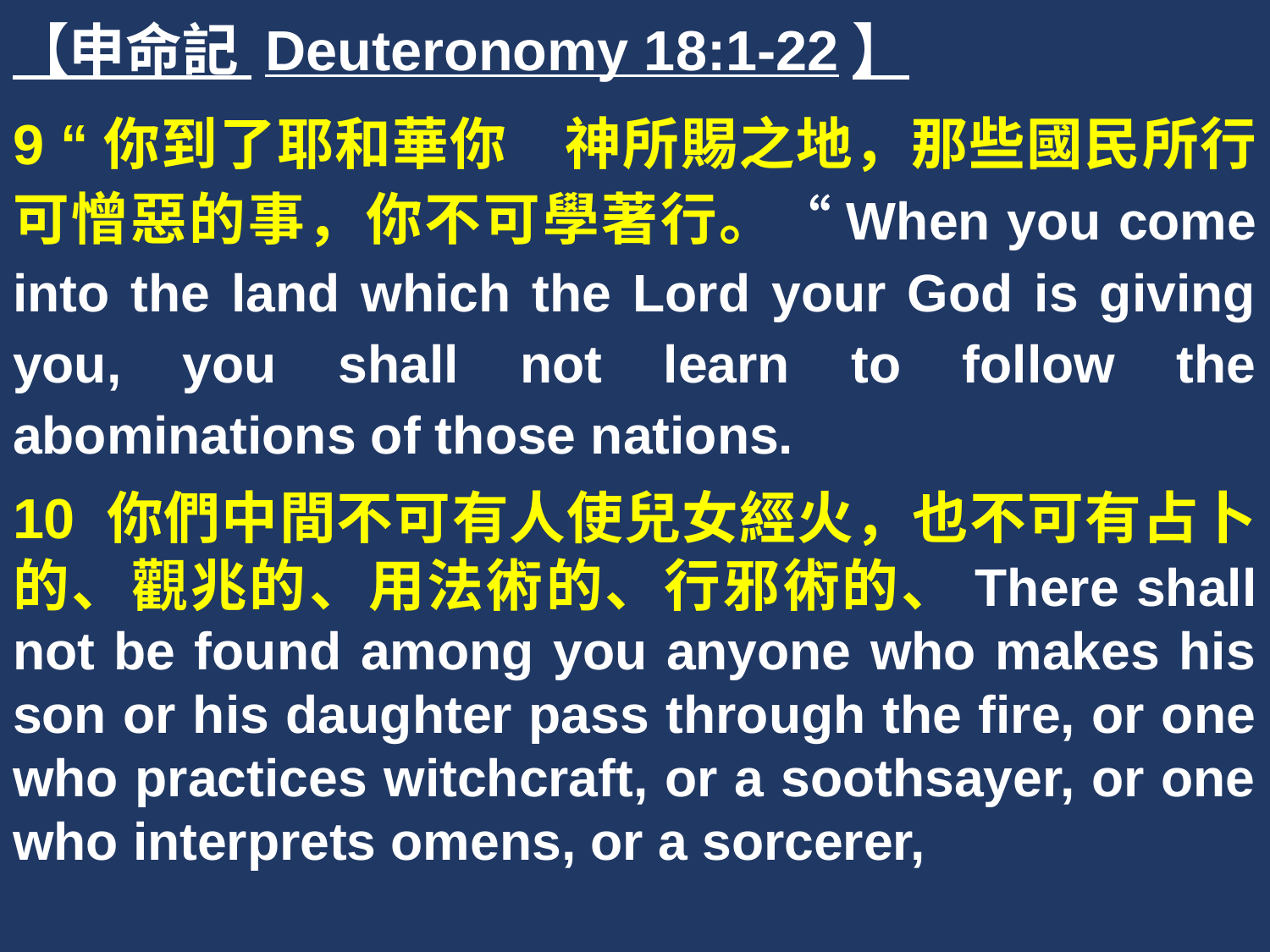

【申命記 Deuteronomy 18:1-22】
9 “你到了耶和華你　神所賜之地，那些國民所行可憎惡的事，你不可學著行。“When you come into the land which the Lord your God is giving you, you shall not learn to follow the abominations of those nations.
10 你們中間不可有人使兒女經火，也不可有占卜的、觀兆的、用法術的、行邪術的、There shall not be found among you anyone who makes his son or his daughter pass through the fire, or one who practices witchcraft, or a soothsayer, or one who interprets omens, or a sorcerer,